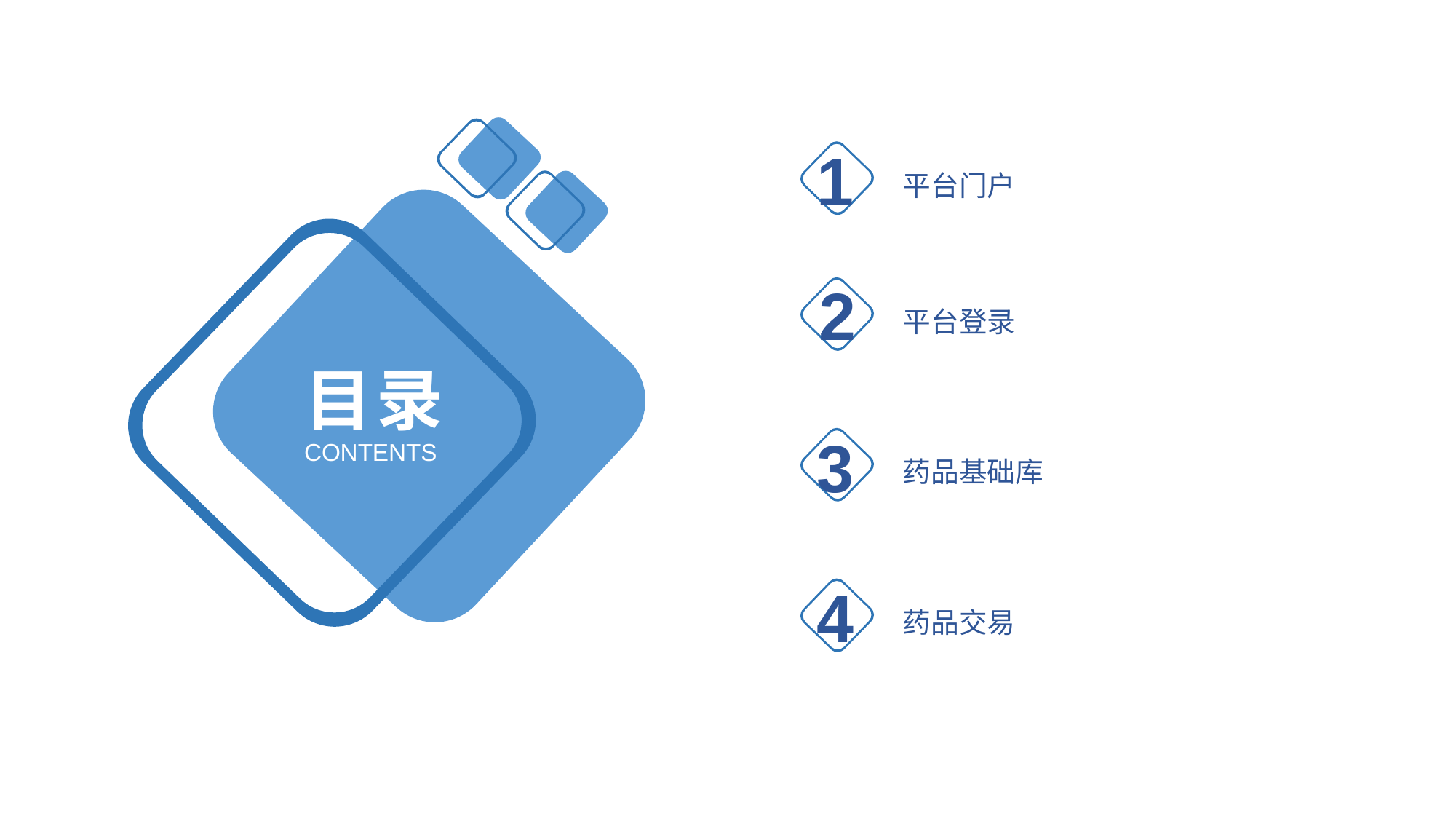

1

平台门户

2

平台登录
目录
CONTENTS
3

药品基础库
4

药品交易